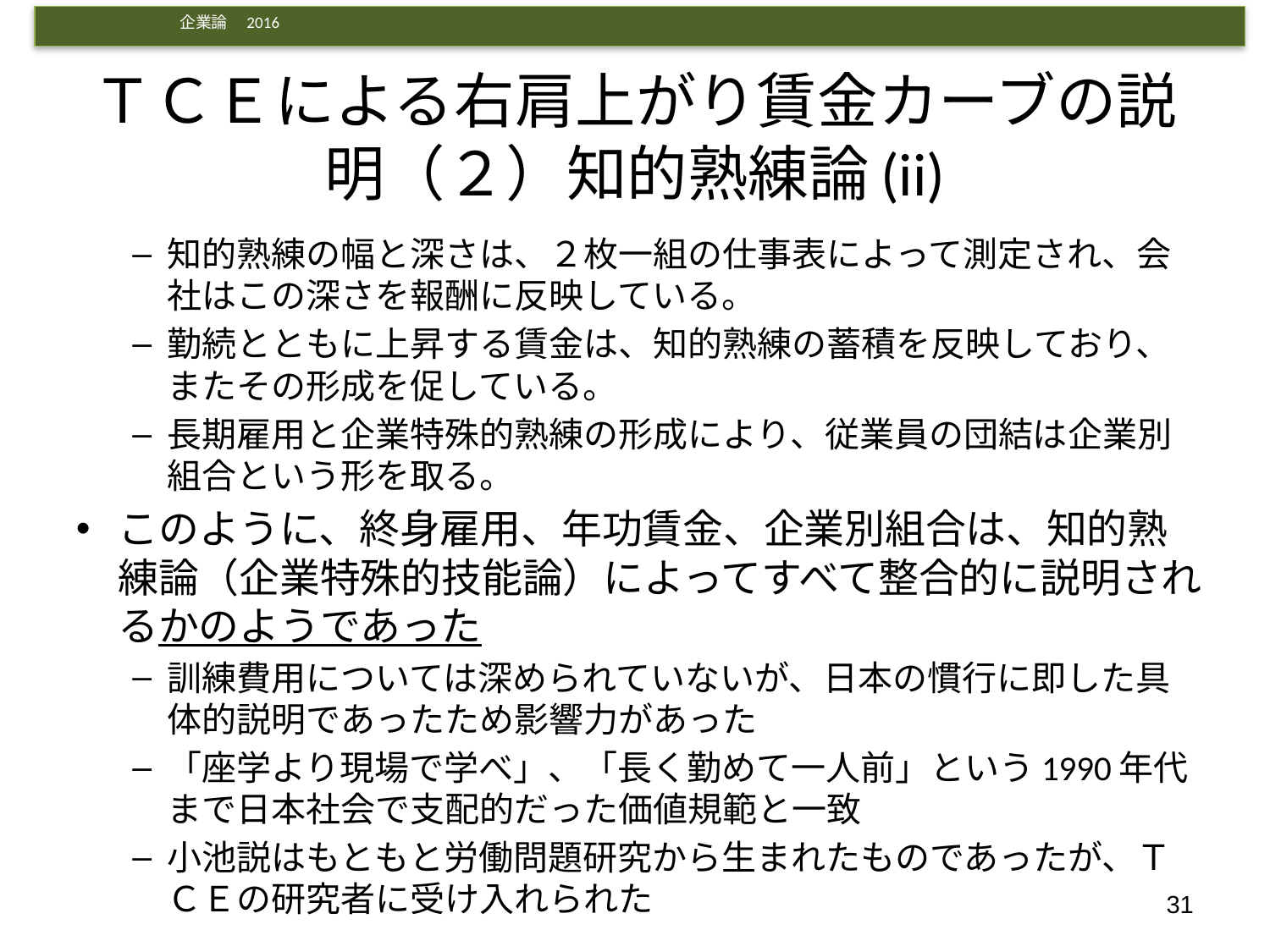

# ＴＣＥによる右肩上がり賃金カーブの説明（２）知的熟練論(ii)
知的熟練の幅と深さは、２枚一組の仕事表によって測定され、会社はこの深さを報酬に反映している。
勤続とともに上昇する賃金は、知的熟練の蓄積を反映しており、またその形成を促している。
長期雇用と企業特殊的熟練の形成により、従業員の団結は企業別組合という形を取る。
このように、終身雇用、年功賃金、企業別組合は、知的熟練論（企業特殊的技能論）によってすべて整合的に説明されるかのようであった
訓練費用については深められていないが、日本の慣行に即した具体的説明であったため影響力があった
「座学より現場で学べ」、「長く勤めて一人前」という1990年代まで日本社会で支配的だった価値規範と一致
小池説はもともと労働問題研究から生まれたものであったが、ＴＣＥの研究者に受け入れられた
31